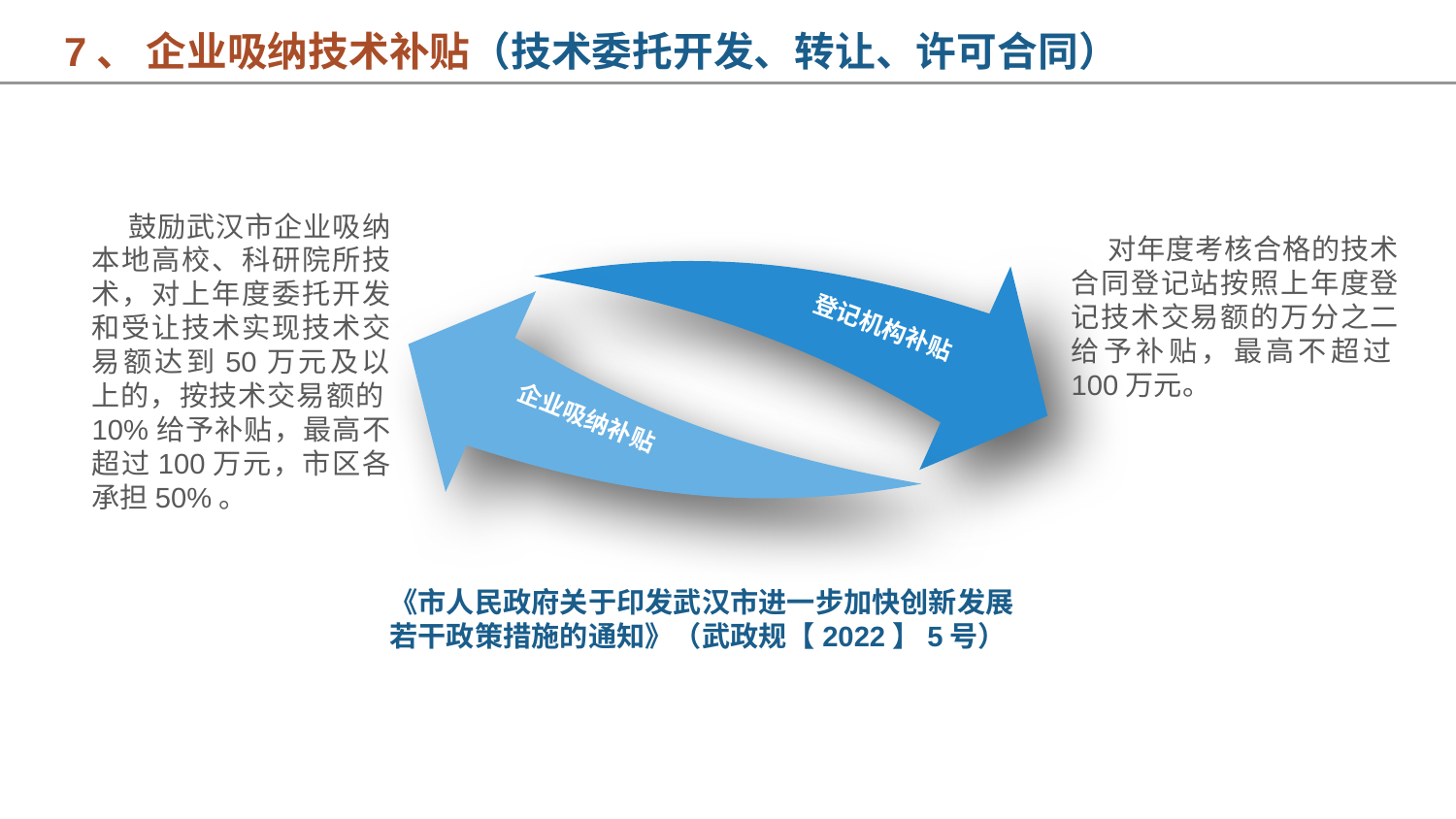

7、 企业吸纳技术补贴（技术委托开发、转让、许可合同）
    鼓励武汉市企业吸纳本地高校、科研院所技术，对上年度委托开发和受让技术实现技术交易额达到50万元及以上的，按技术交易额的10%给予补贴，最高不超过100万元，市区各承担50%。

    对年度考核合格的技术合同登记站按照上年度登记技术交易额的万分之二给予补贴，最高不超过100万元。

登记机构补贴

企业吸纳补贴
《市人民政府关于印发武汉市进一步加快创新发展若干政策措施的通知》（武政规【2022】5号）